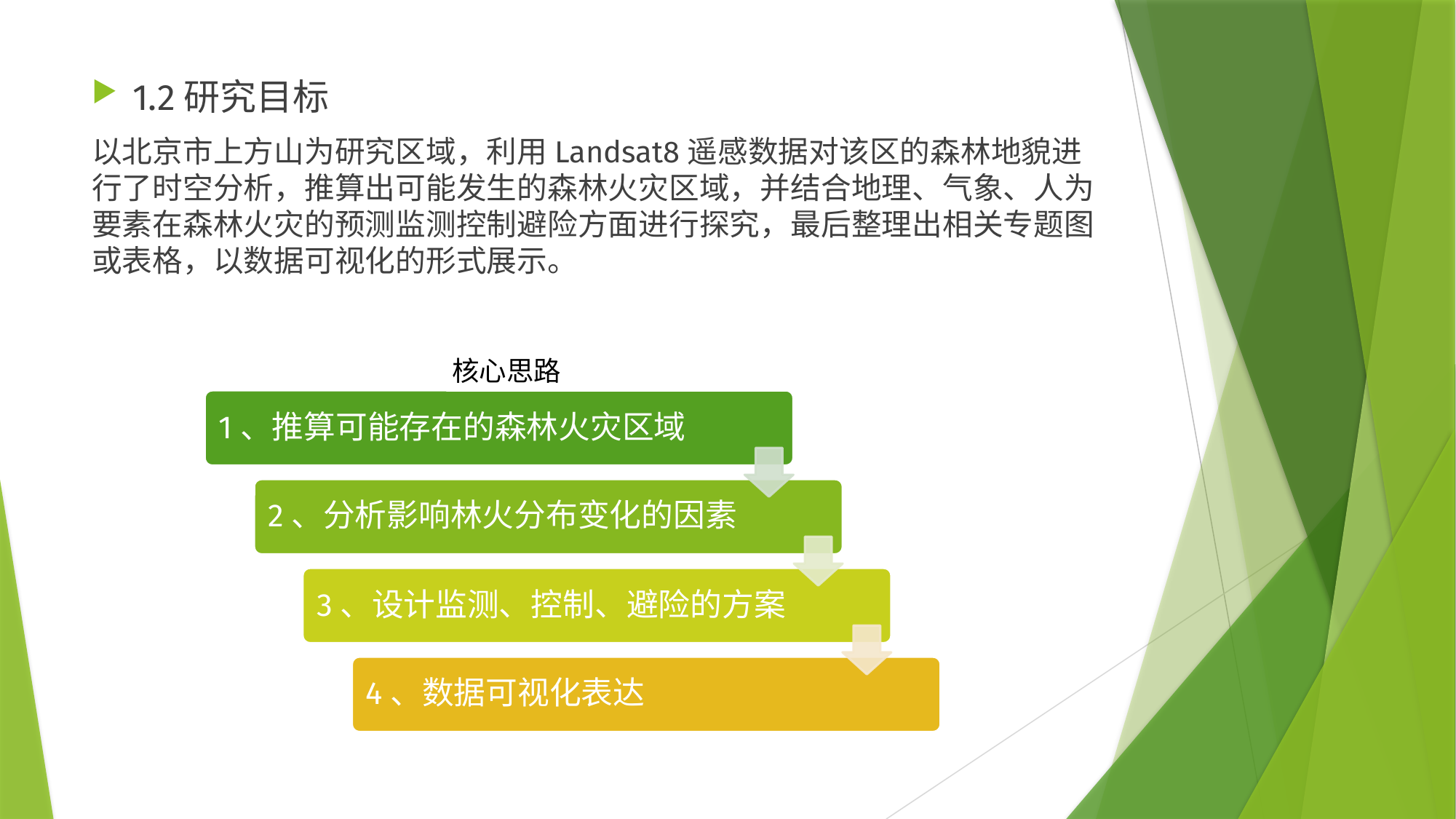

1.2研究目标
以北京市上方山为研究区域，利用Landsat8遥感数据对该区的森林地貌进行了时空分析，推算出可能发生的森林火灾区域，并结合地理、气象、人为要素在森林火灾的预测监测控制避险方面进行探究，最后整理出相关专题图或表格，以数据可视化的形式展示。

核心思路
1、推算可能存在的森林火灾区域
2、分析影响林火分布变化的因素
3、设计监测、控制、避险的方案
4、数据可视化表达